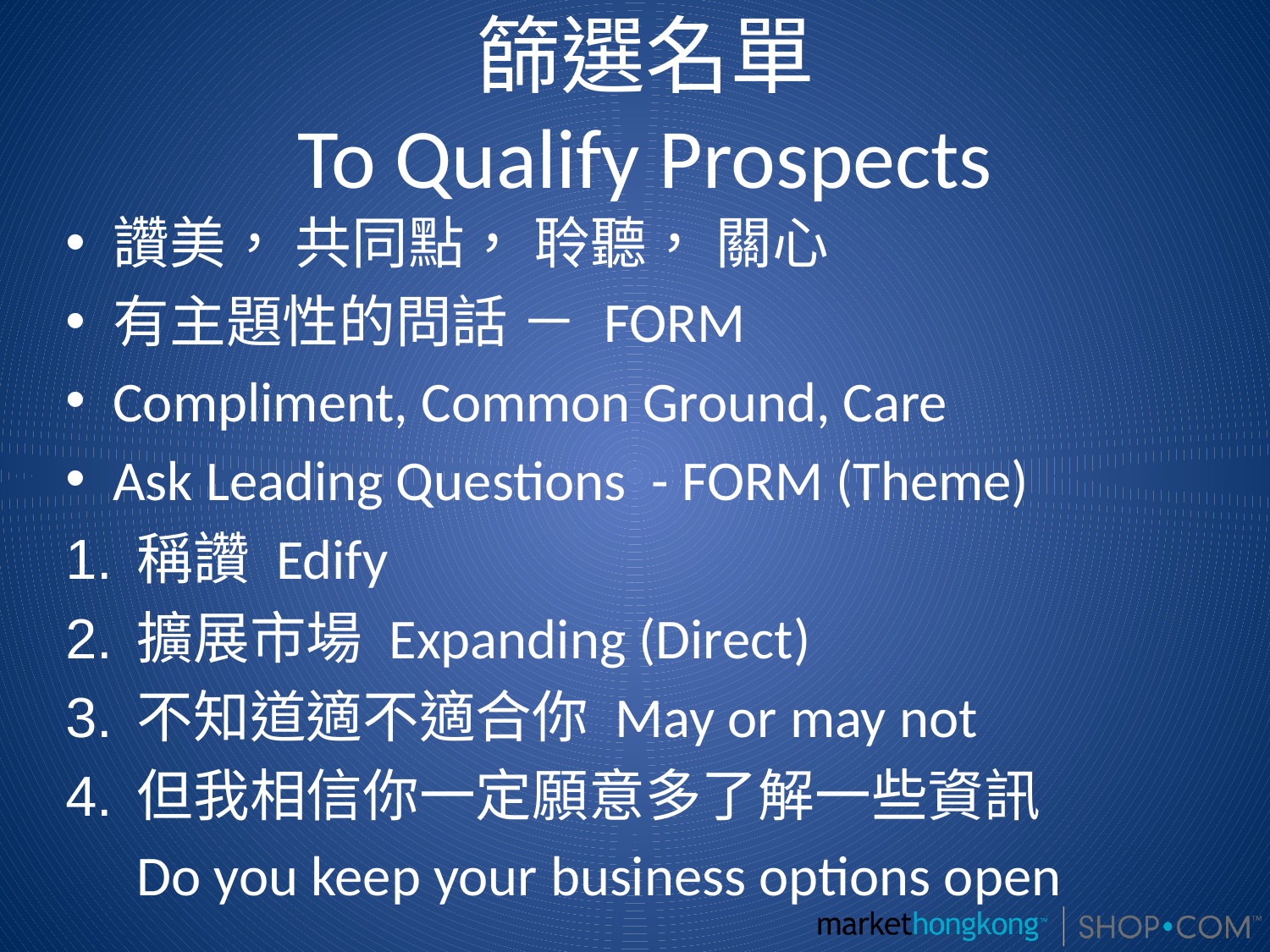

# 篩選名單 To Qualify Prospects
讚美， 共同點， 聆聽， 關心
有主題性的問話 － FORM
Compliment, Common Ground, Care
Ask Leading Questions  - FORM (Theme)
稱讚 Edify
擴展市場 Expanding (Direct)
不知道適不適合你 May or may not
但我相信你一定願意多了解一些資訊
	Do you keep your business options open

Build Relationship